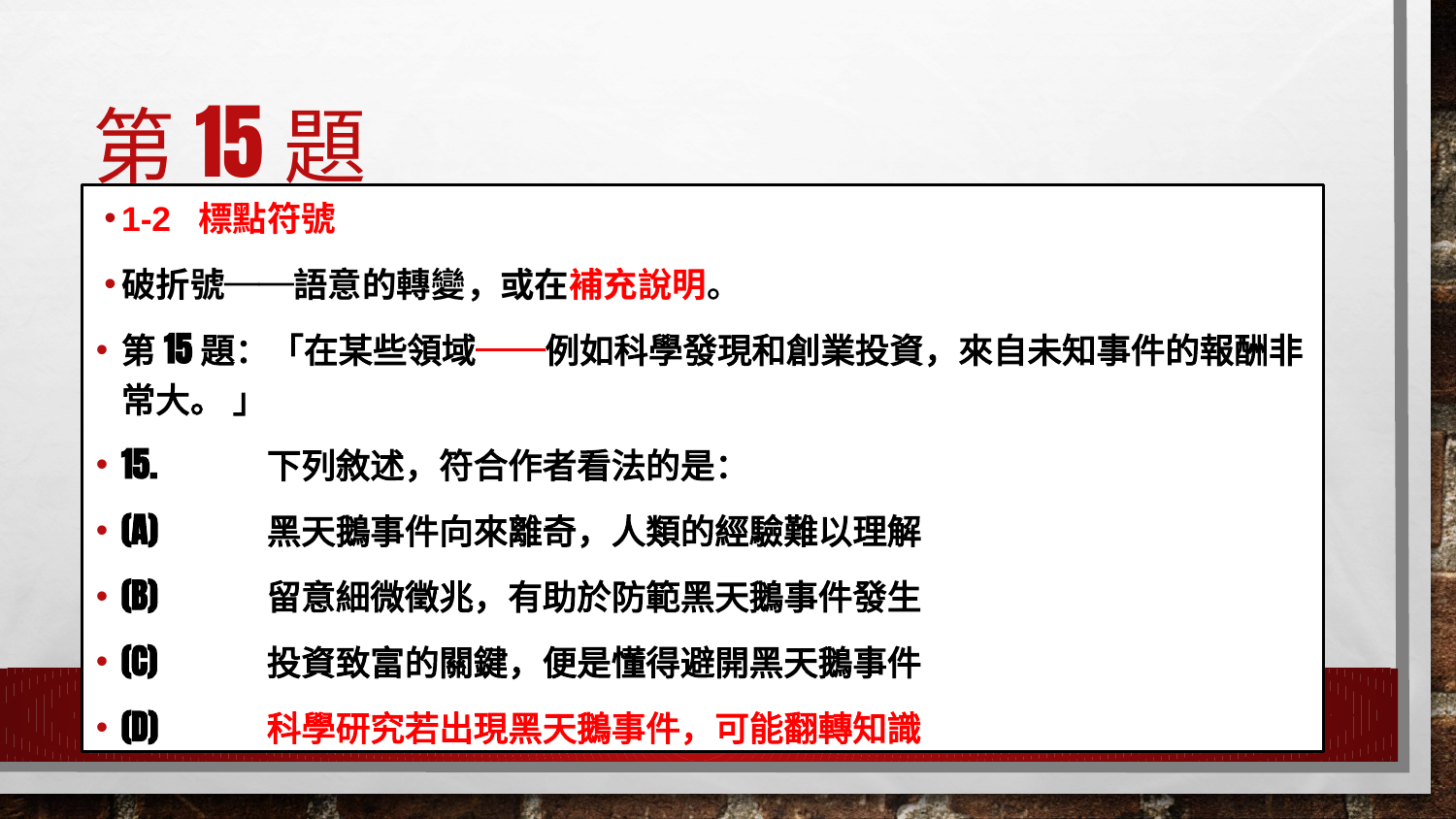

# 第15題
1-2  標點符號
破折號──語意的轉變，或在補充說明。
第15題：「在某些領域──例如科學發現和創業投資，來自未知事件的報酬非常大。 」
15.	下列敘述，符合作者看法的是：
(A)	黑天鵝事件向來離奇，人類的經驗難以理解
(B)	留意細微徵兆，有助於防範黑天鵝事件發生
(C)	投資致富的關鍵，便是懂得避開黑天鵝事件
(D)	科學研究若出現黑天鵝事件，可能翻轉知識